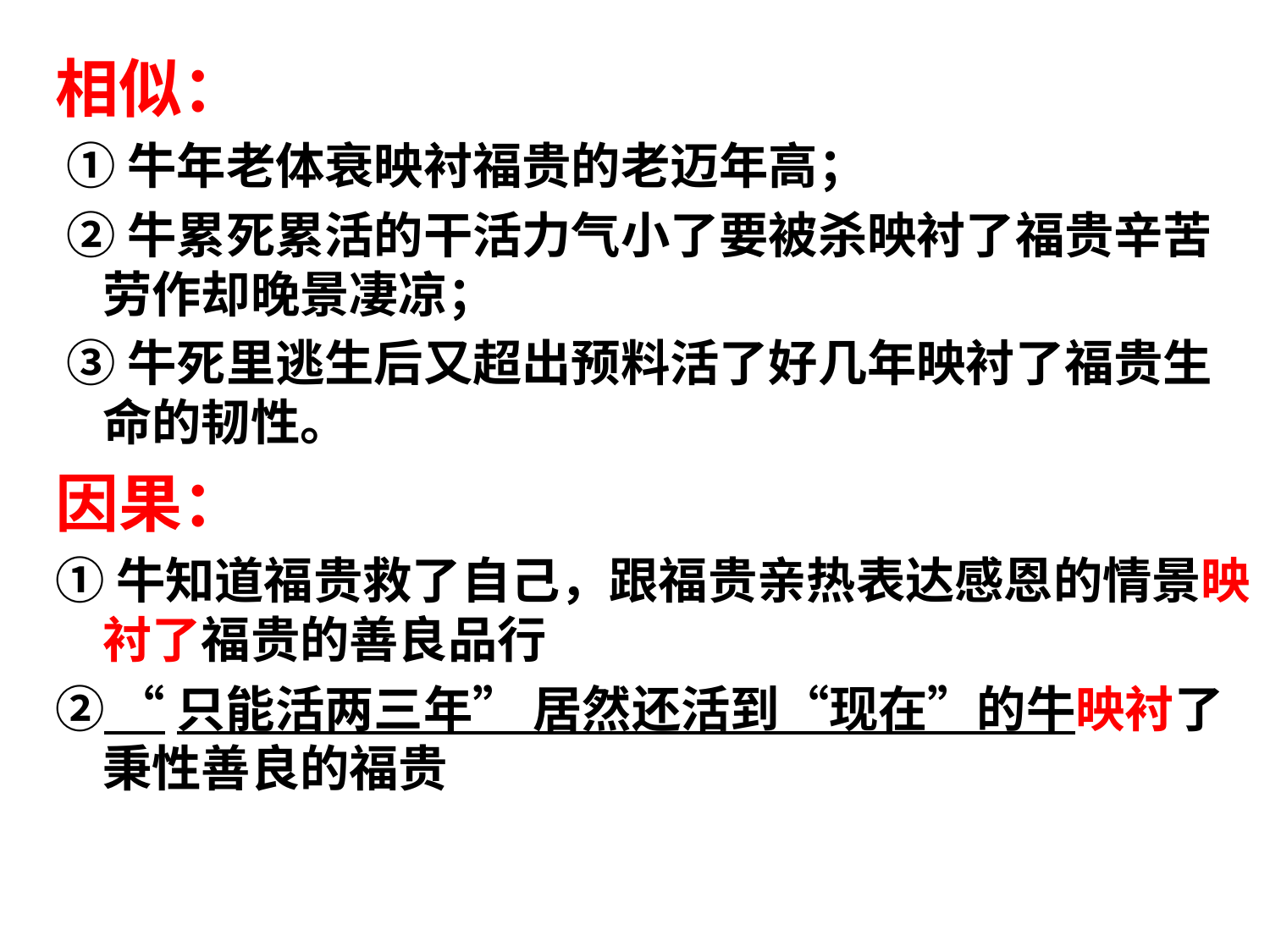

#
相似：
 ①牛年老体衰映衬福贵的老迈年高；
 ②牛累死累活的干活力气小了要被杀映衬了福贵辛苦劳作却晚景凄凉；
 ③牛死里逃生后又超出预料活了好几年映衬了福贵生命的韧性。
因果：
①牛知道福贵救了自己，跟福贵亲热表达感恩的情景映衬了福贵的善良品行
② “只能活两三年” 居然还活到“现在”的牛映衬了秉性善良的福贵